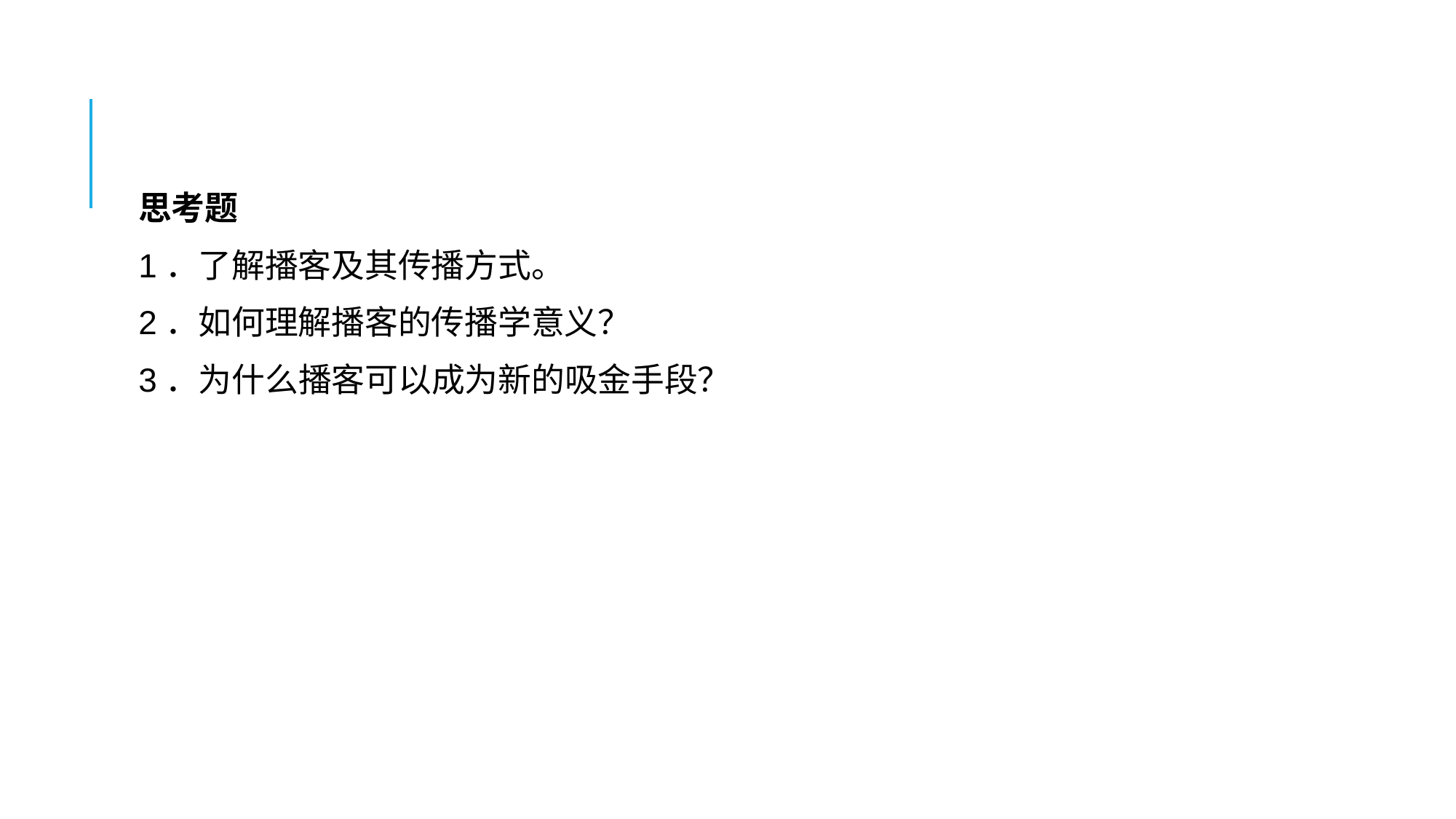

#
思考题
1．了解播客及其传播方式。
2．如何理解播客的传播学意义？
3．为什么播客可以成为新的吸金手段？